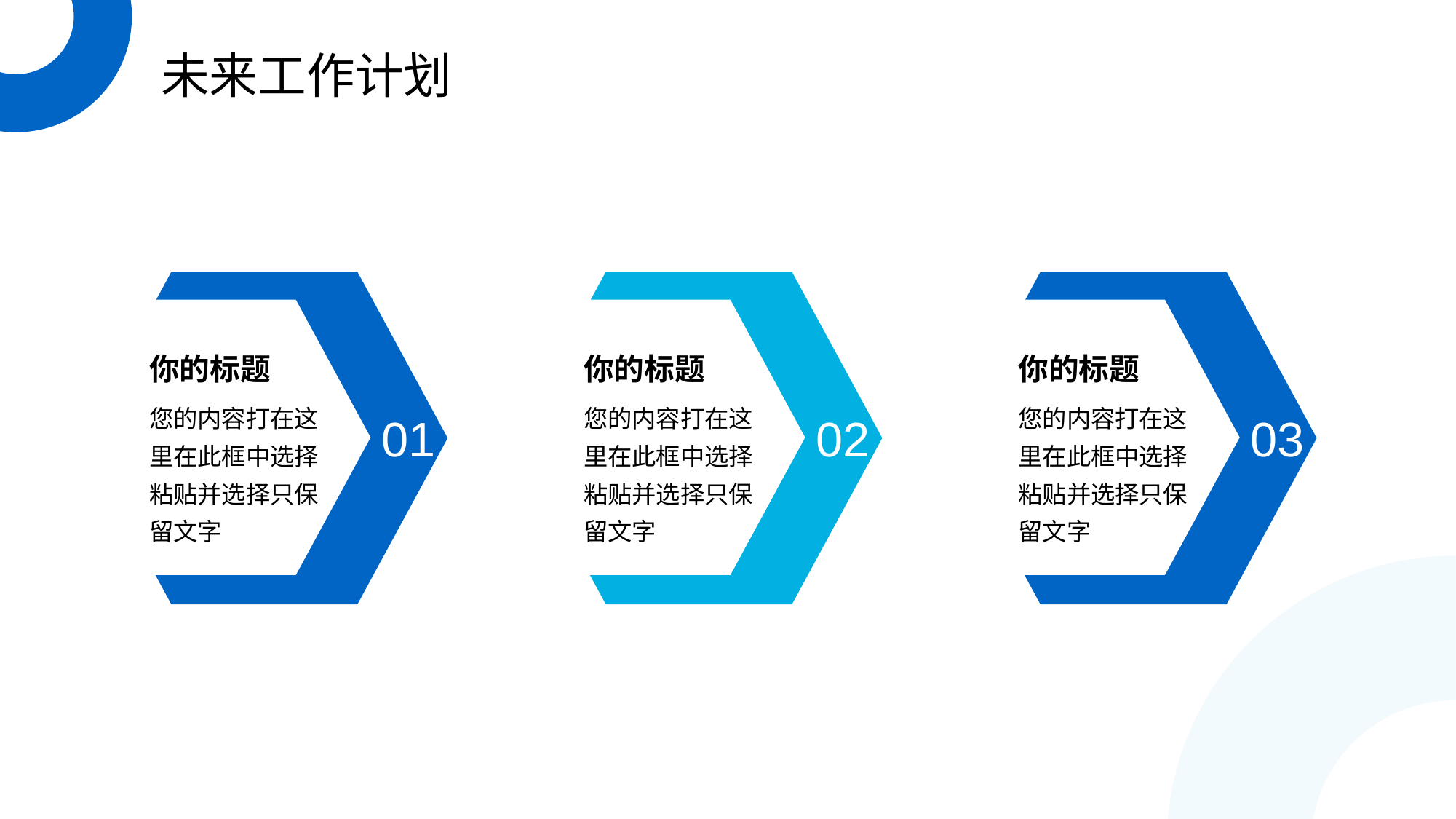

# 未来工作计划

你的标题
您的内容打在这里在此框中选择粘贴并选择只保留文字
01

你的标题
您的内容打在这里在此框中选择粘贴并选择只保留文字
02

你的标题
您的内容打在这里在此框中选择粘贴并选择只保留文字
03